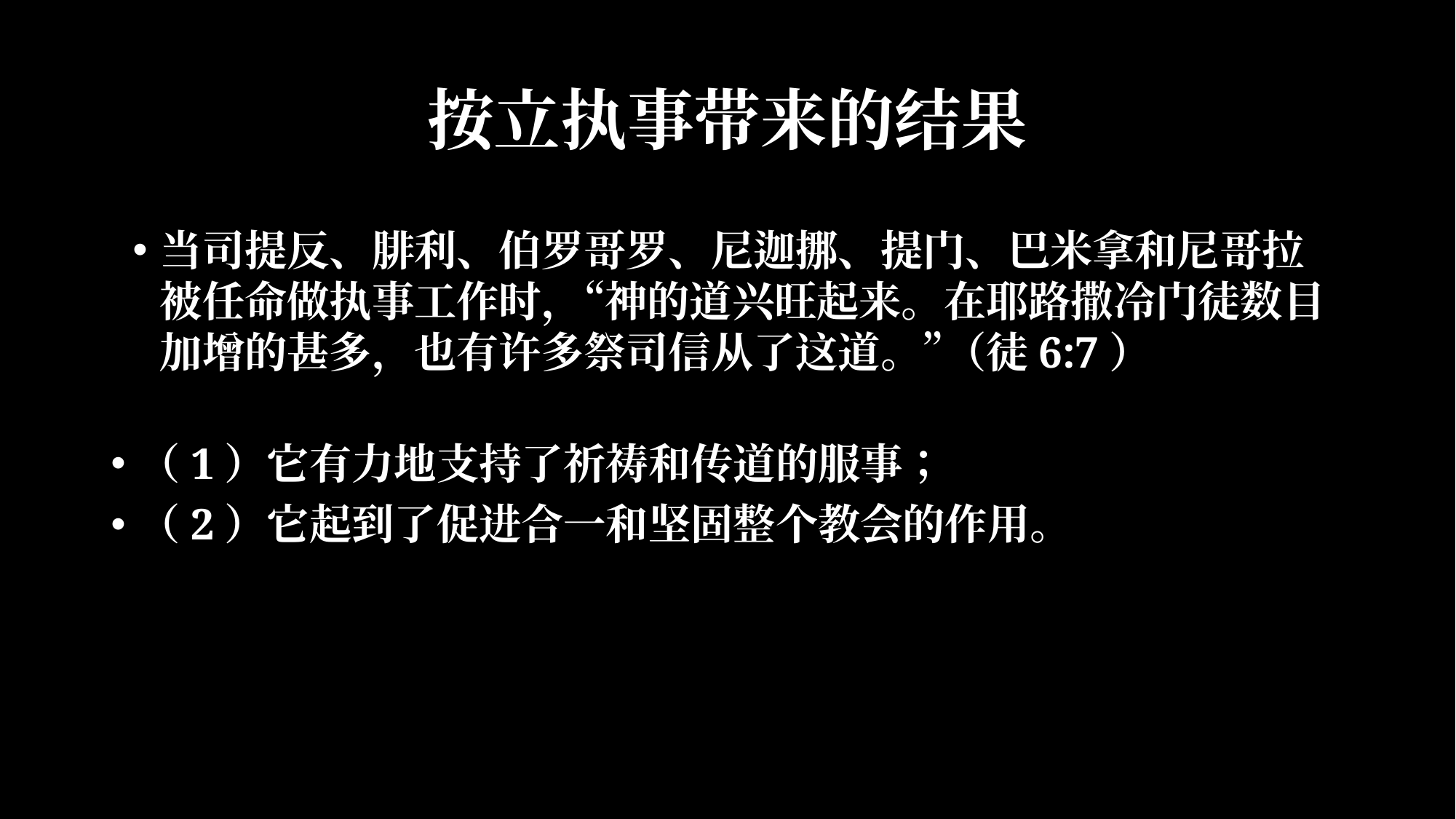

# 按立执事带来的结果
当司提反、腓利、伯罗哥罗、尼迦挪、提门、巴米拿和尼哥拉被任命做执事工作时，“神的道兴旺起来。在耶路撒冷门徒数目加增的甚多，也有许多祭司信从了这道。”（徒6:7）

（1）它有力地支持了祈祷和传道的服事；
（2）它起到了促进合一和坚固整个教会的作用。